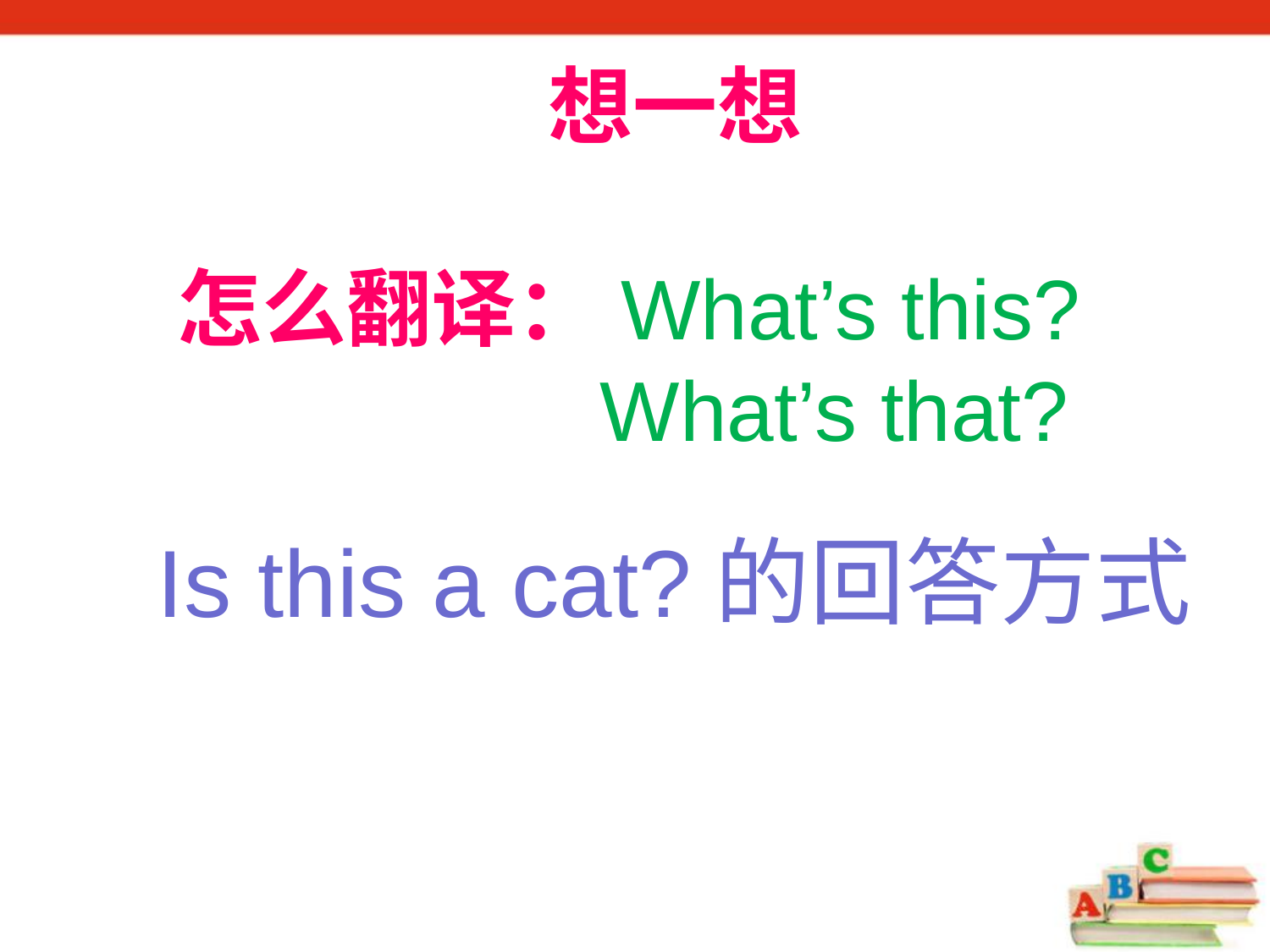

想一想

怎么翻译：What’s this?
                  What’s that?

Is this a cat?的回答方式